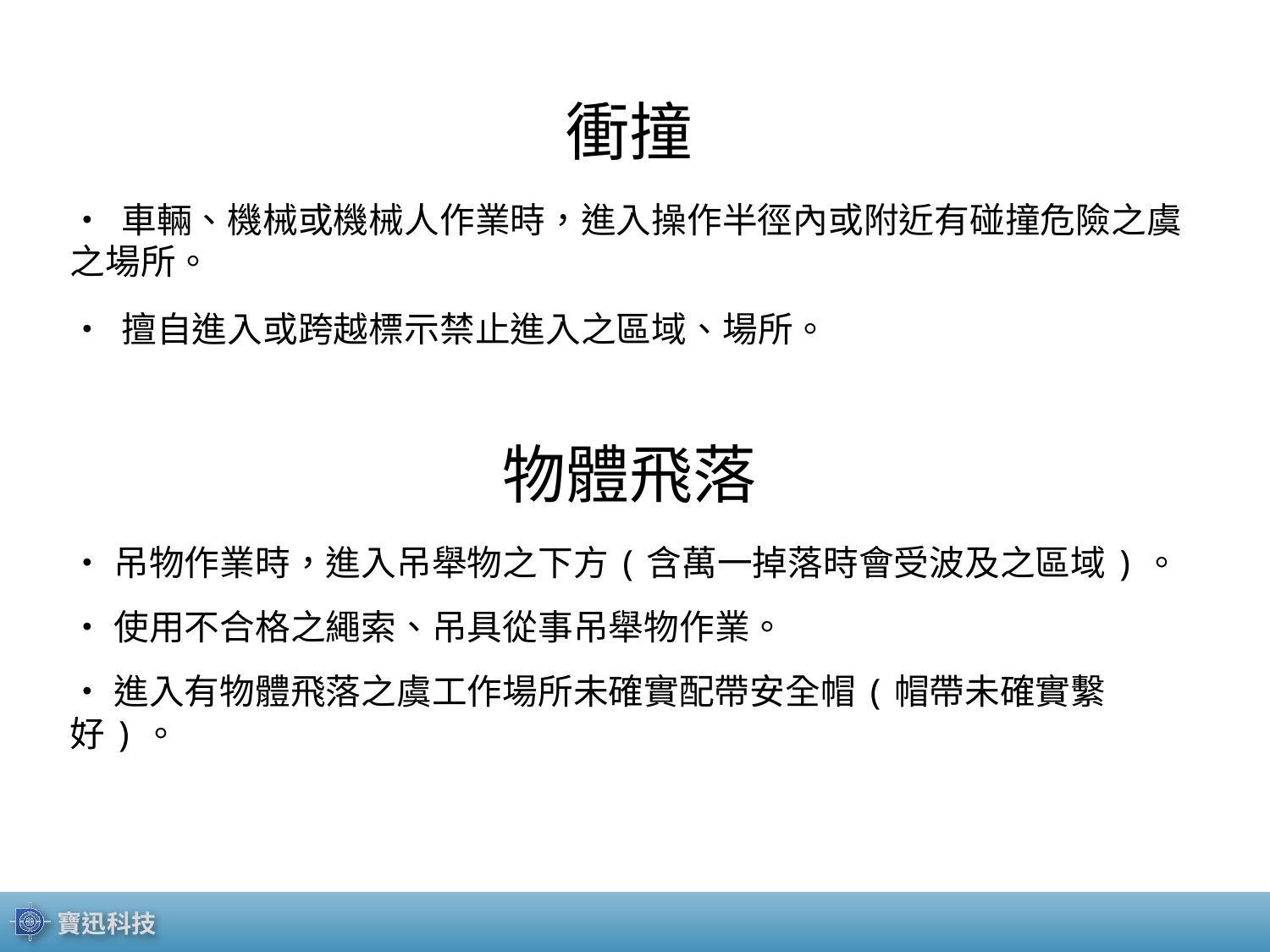

衝撞

• 車輛、機械或機械人作業時，進入操作半徑內或附近有碰撞危險之虞之場所。

• 擅自進入或跨越標示禁止進入之區域、場所。

物體飛落

‧吊物作業時，進入吊舉物之下方(含萬一掉落時會受波及之區域)。

‧使用不合格之繩索、吊具從事吊舉物作業。

‧進入有物體飛落之虞工作場所未確實配帶安全帽(帽帶未確實繫好)。